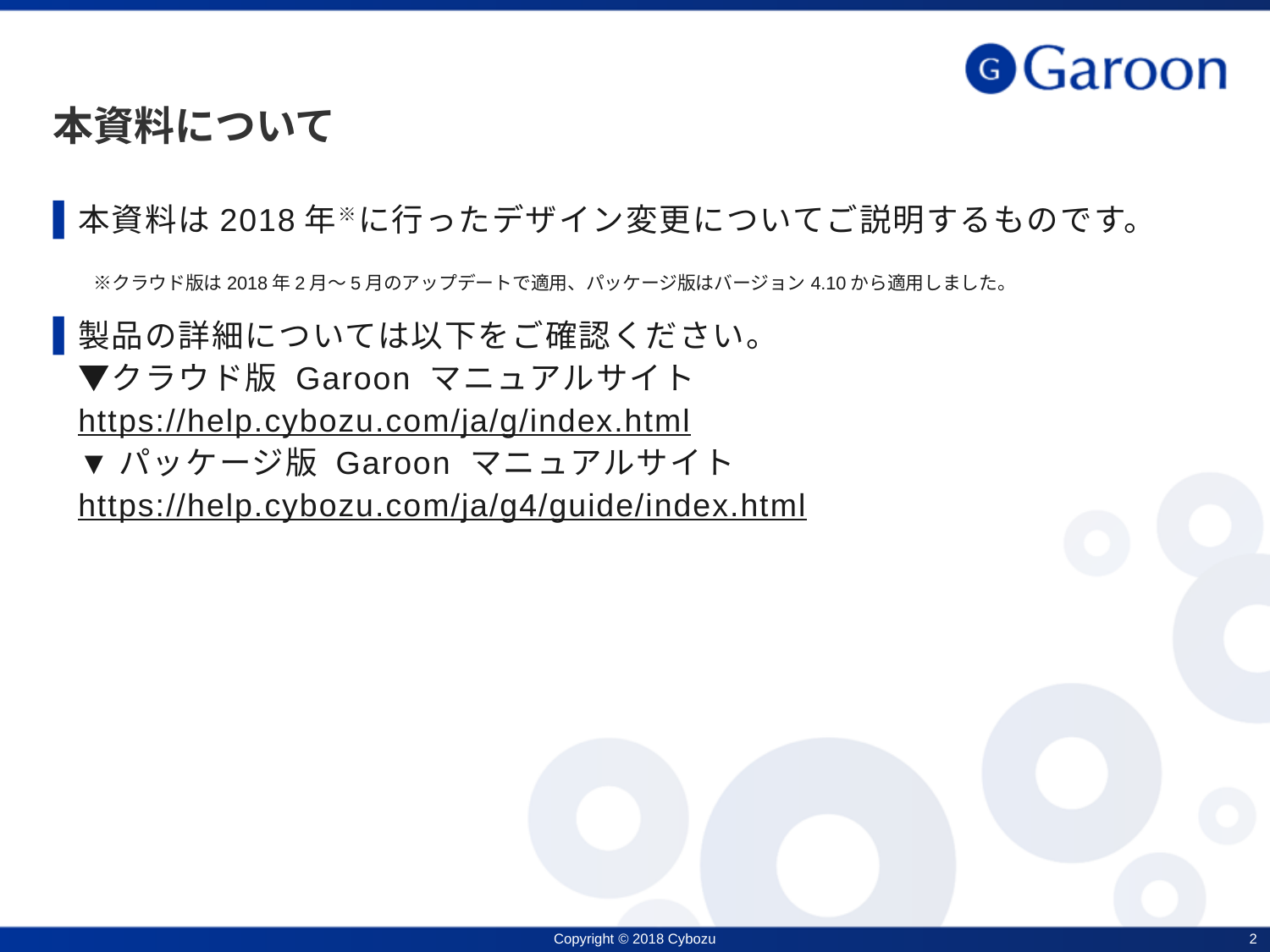

# 本資料について
本資料は2018年※に行ったデザイン変更についてご説明するものです。
　 ※クラウド版は2018年2月〜5月のアップデートで適用、パッケージ版はバージョン4.10から適用しました。
製品の詳細については以下をご確認ください。　
▼クラウド版 Garoon マニュアルサイト
https://help.cybozu.com/ja/g/index.html
▼パッケージ版 Garoon マニュアルサイト
https://help.cybozu.com/ja/g4/guide/index.html
2
Copyright © 2018 Cybozu